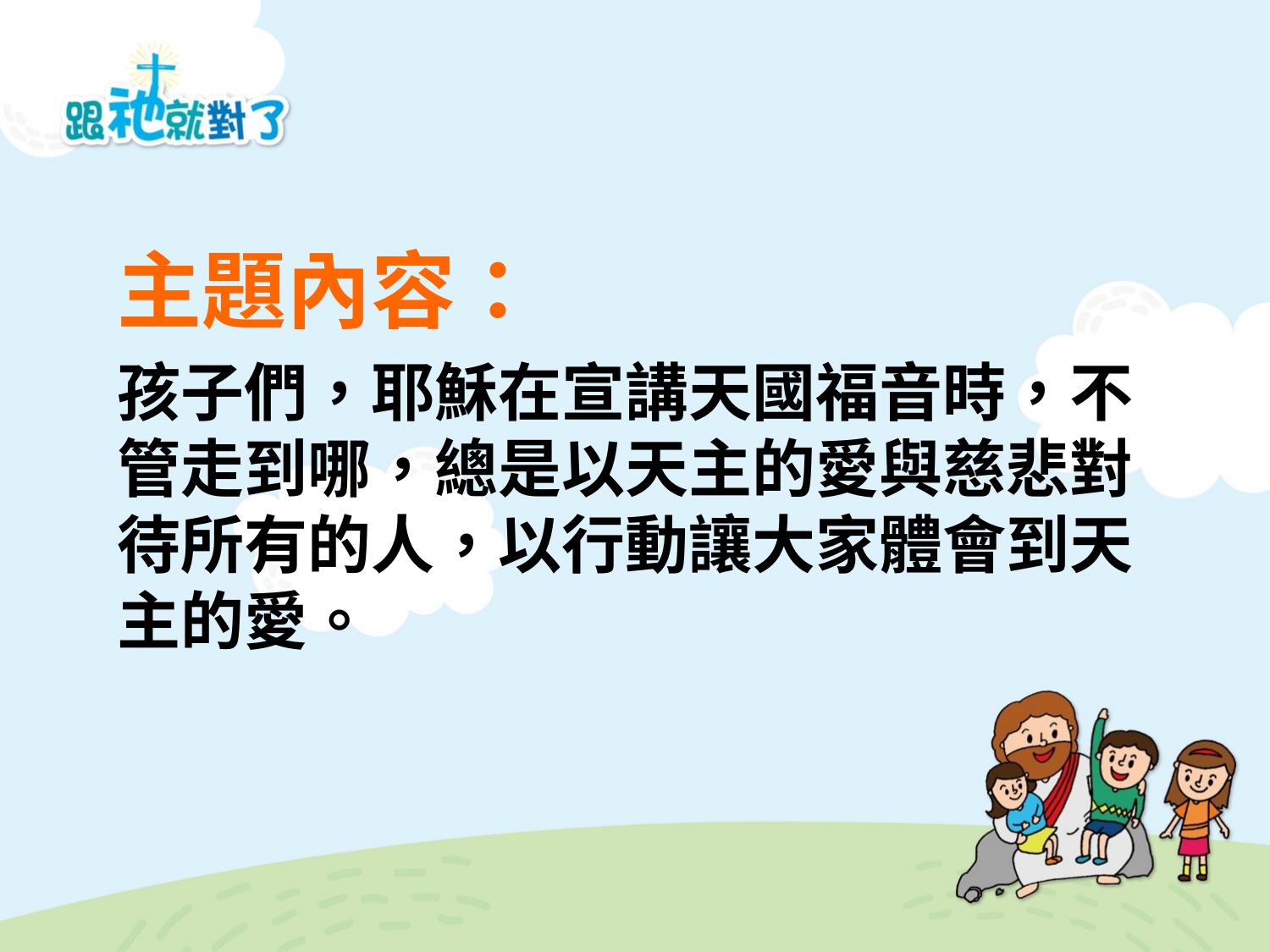

主題內容：
孩子們，耶穌在宣講天國福音時，不管走到哪，總是以天主的愛與慈悲對待所有的人，以行動讓大家體會到天主的愛。